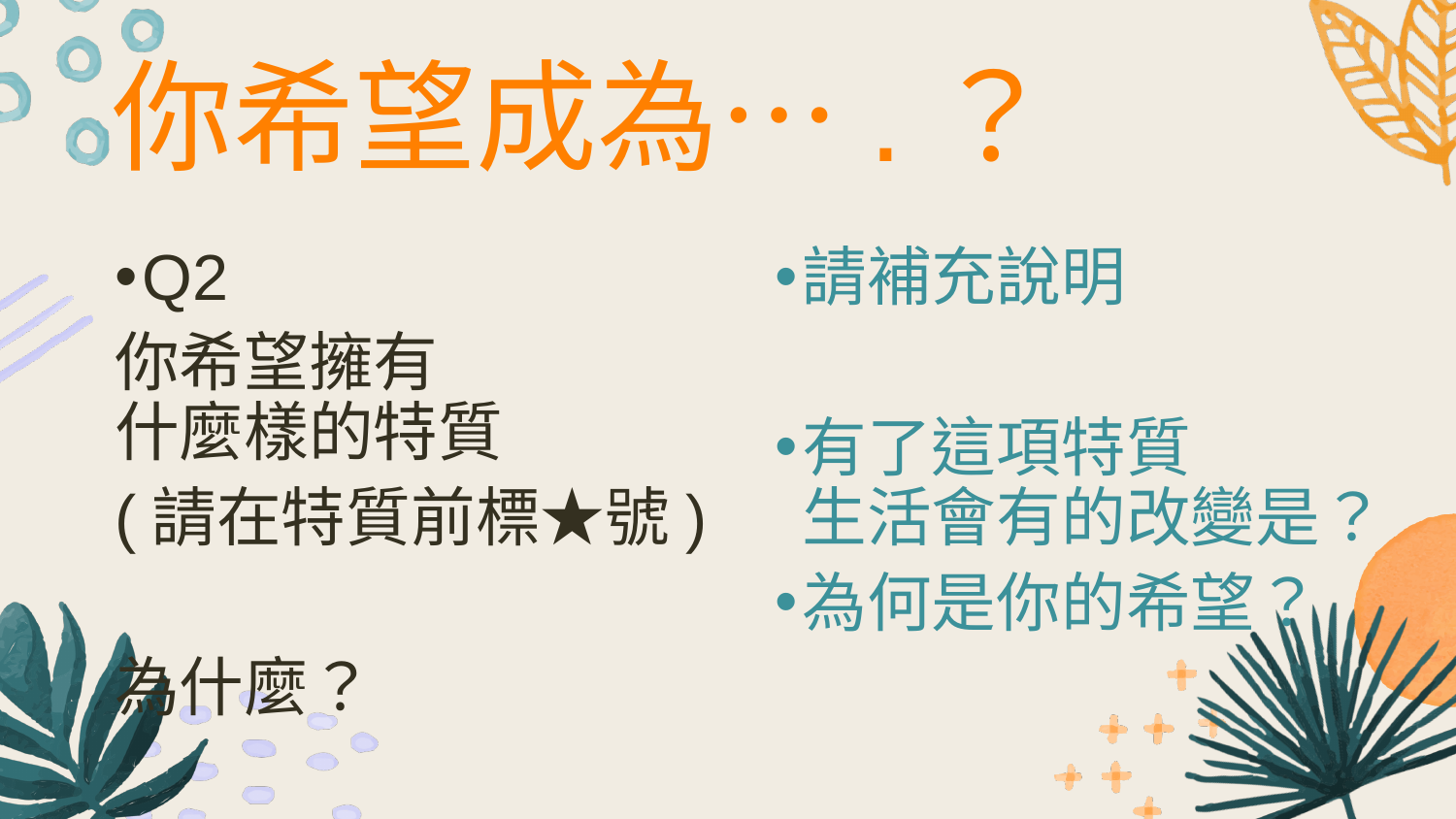

# 你希望成為….？
Q2
你希望擁有
什麼樣的特質
(請在特質前標★號)

為什麼？
請補充說明

有了這項特質
生活會有的改變是？
為何是你的希望？